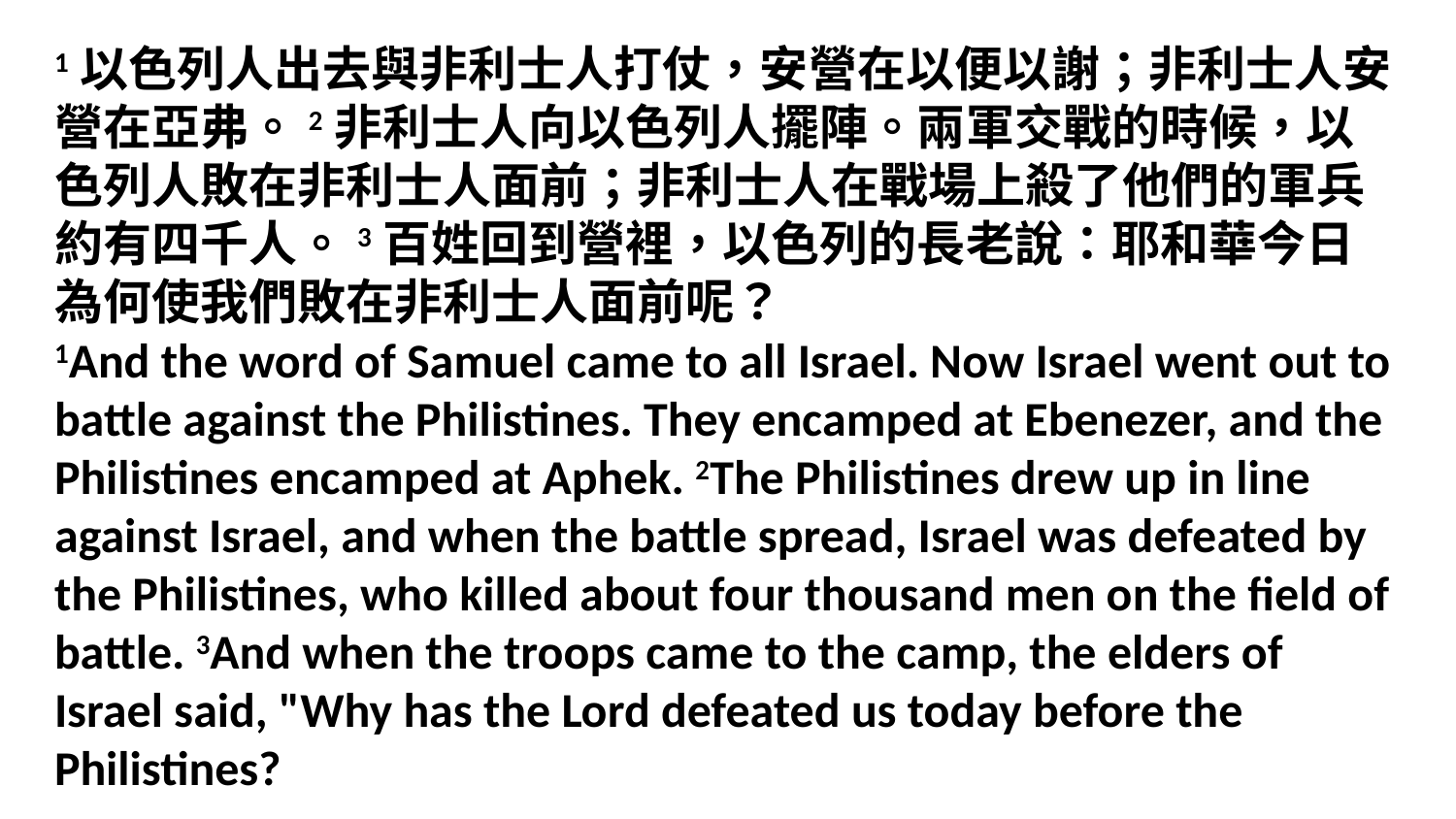

1以色列人出去與非利士人打仗，安營在以便以謝；非利士人安營在亞弗。2非利士人向以色列人擺陣。兩軍交戰的時候，以色列人敗在非利士人面前；非利士人在戰場上殺了他們的軍兵約有四千人。3百姓回到營裡，以色列的長老說：耶和華今日為何使我們敗在非利士人面前呢？
1And the word of Samuel came to all Israel. Now Israel went out to battle against the Philistines. They encamped at Ebenezer, and the Philistines encamped at Aphek. 2The Philistines drew up in line against Israel, and when the battle spread, Israel was defeated by the Philistines, who killed about four thousand men on the field of battle. 3And when the troops came to the camp, the elders of Israel said, "Why has the Lord defeated us today before the Philistines?